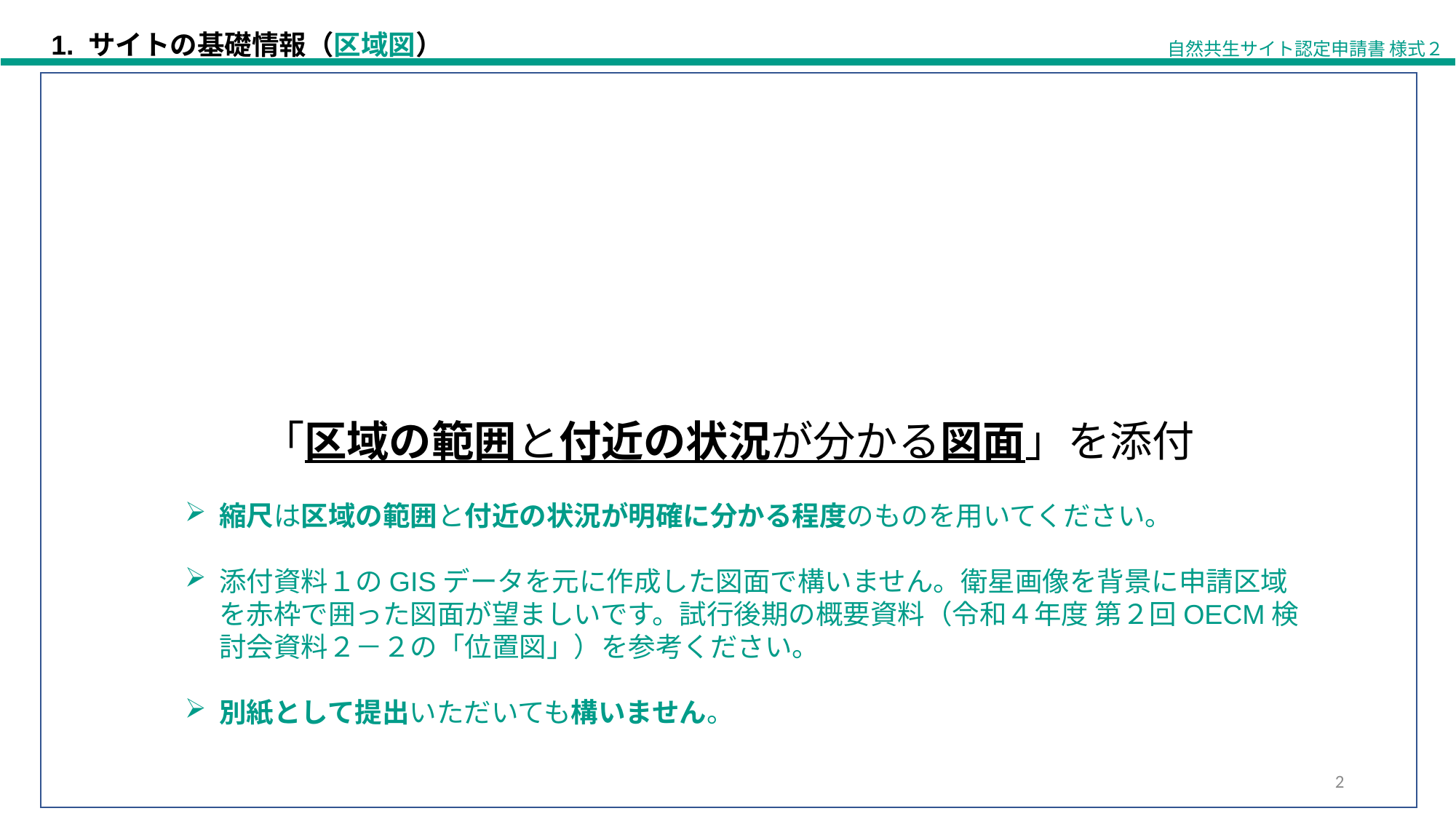

1. サイトの基礎情報（区域図）
自然共生サイト認定申請書 様式２

「区域の範囲と付近の状況が分かる図面」を添付
縮尺は区域の範囲と付近の状況が明確に分かる程度のものを用いてください。

添付資料１のGISデータを元に作成した図面で構いません。衛星画像を背景に申請区域を赤枠で囲った図面が望ましいです。試行後期の概要資料（令和４年度 第２回OECM検討会資料２－２の「位置図」）を参考ください。

別紙として提出いただいても構いません。
2